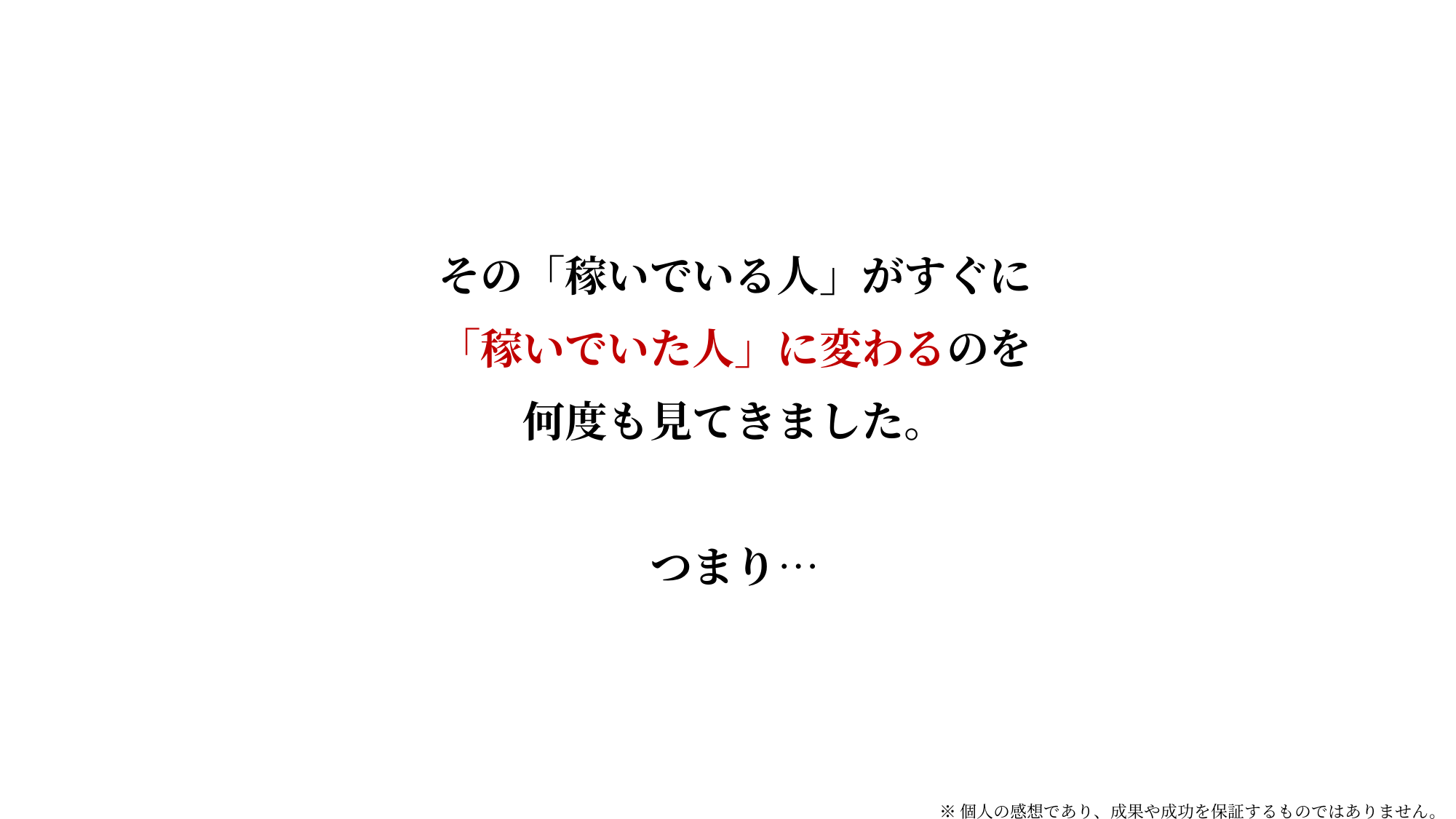

その「稼いでいる人」がすぐに
「稼いでいた人」に変わるのを
何度も見てきました。

つまり…
※個人の感想であり、成果や成功を保証するものではありません。